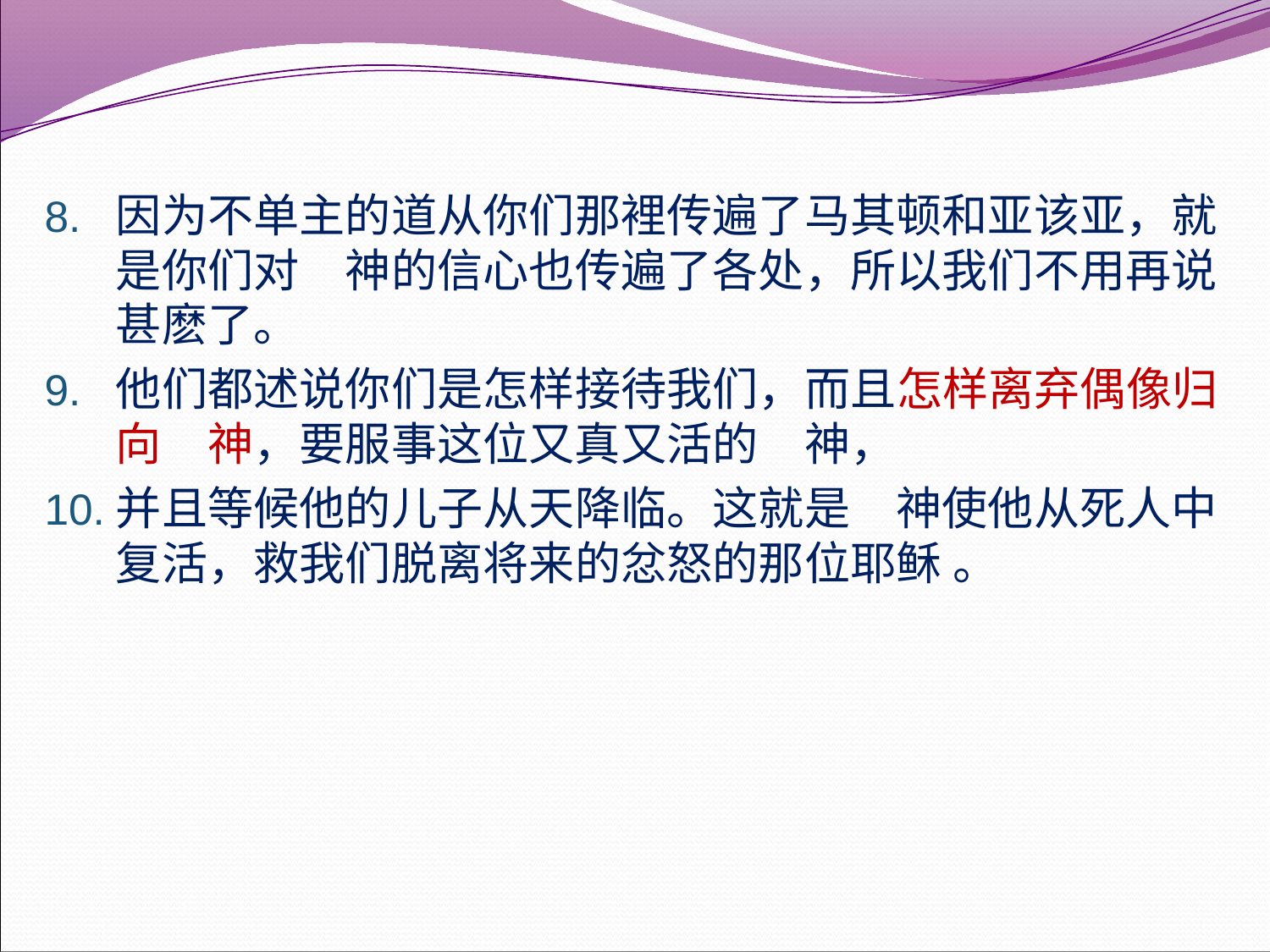

#
因为不单主的道从你们那裡传遍了马其顿和亚该亚，就是你们对　神的信心也传遍了各处，所以我们不用再说甚麽了。
他们都述说你们是怎样接待我们，而且怎样离弃偶像归向　神，要服事这位又真又活的　神，
并且等候他的儿子从天降临。这就是　神使他从死人中复活，救我们脱离将来的忿怒的那位耶稣 。